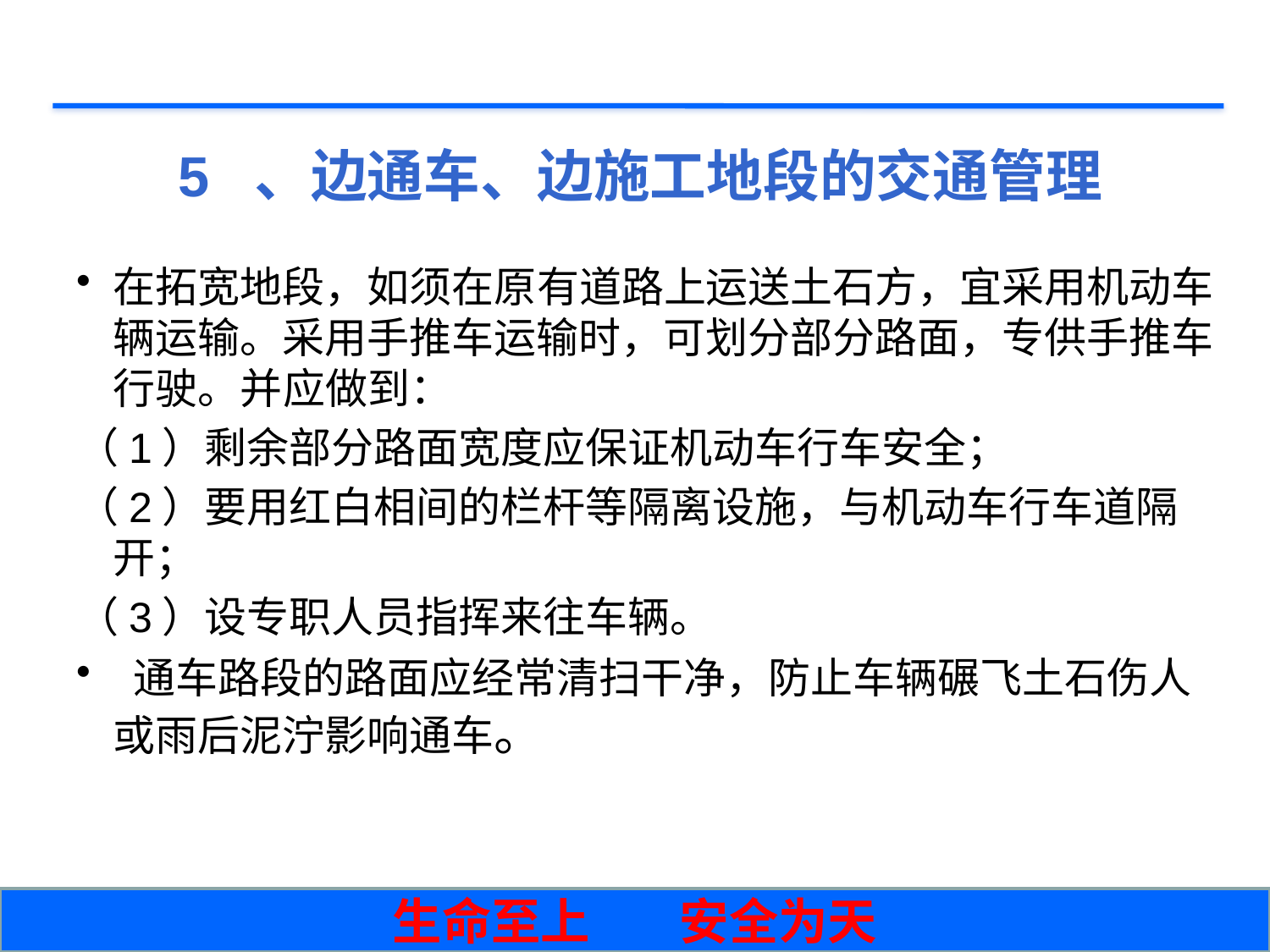

# 5  、边通车、边施工地段的交通管理
在拓宽地段，如须在原有道路上运送土石方，宜采用机动车辆运输。采用手推车运输时，可划分部分路面，专供手推车行驶。并应做到：
（1）剩余部分路面宽度应保证机动车行车安全；
（2）要用红白相间的栏杆等隔离设施，与机动车行车道隔开；
（3）设专职人员指挥来往车辆。
 通车路段的路面应经常清扫干净，防止车辆碾飞土石伤人或雨后泥泞影响通车。